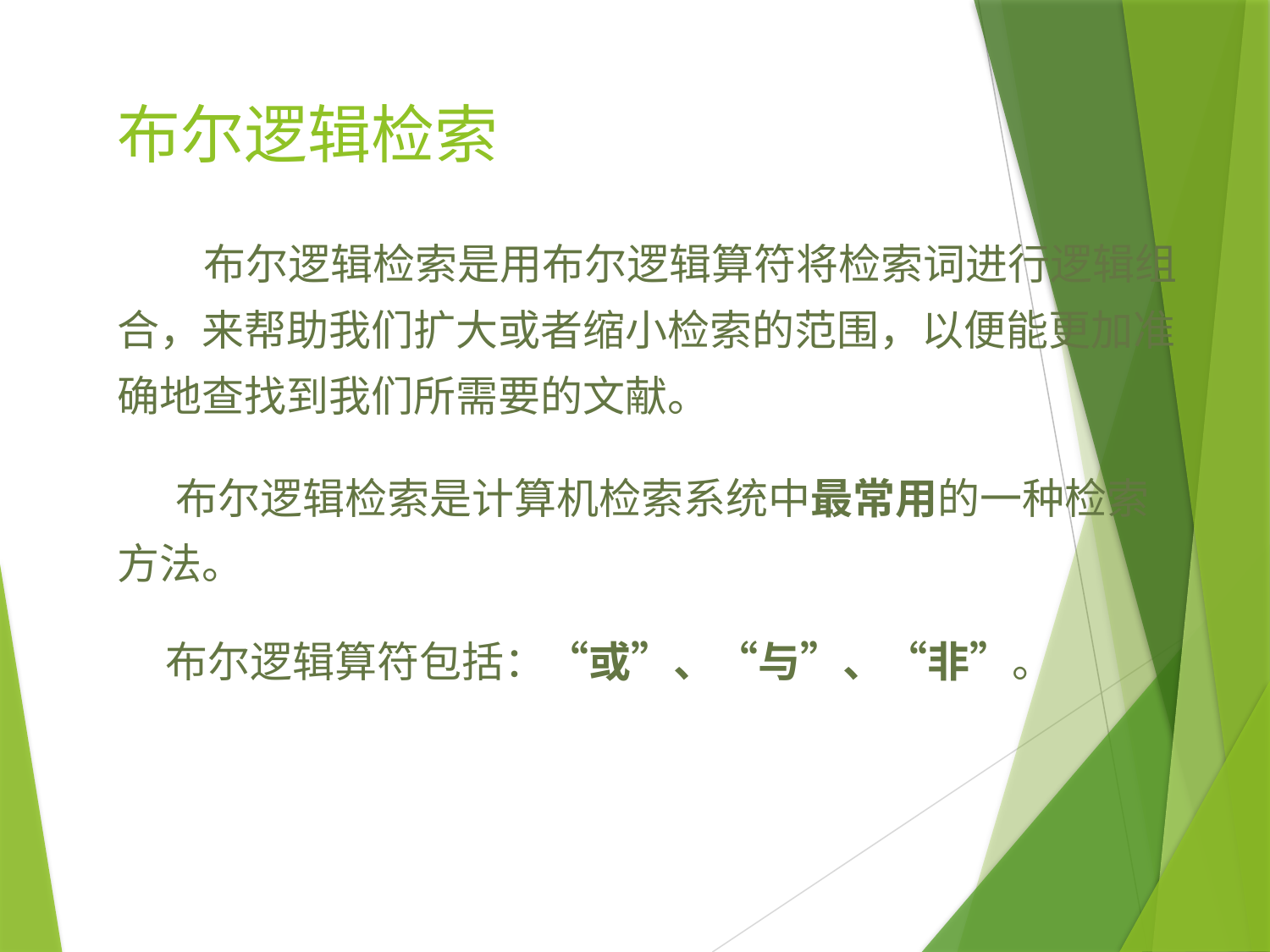

# 布尔逻辑检索
        布尔逻辑检索是用布尔逻辑算符将检索词进行逻辑组合，来帮助我们扩大或者缩小检索的范围，以便能更加准确地查找到我们所需要的文献。

     布尔逻辑检索是计算机检索系统中最常用的一种检索方法。

    布尔逻辑算符包括：“或”、“与”、“非”。